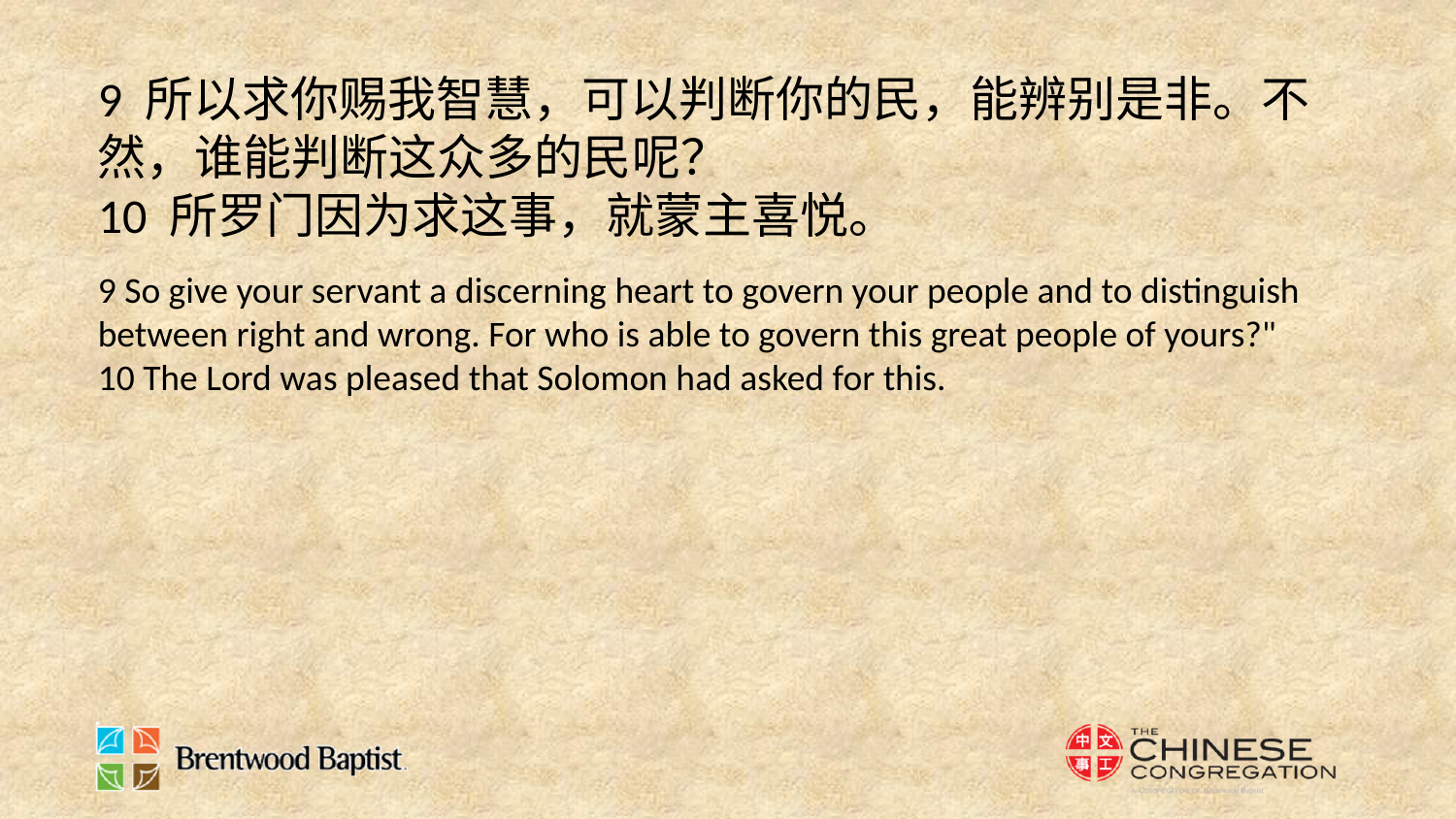

9 所以求你赐我智慧，可以判断你的民，能辨别是非。不然，谁能判断这众多的民呢？
10 所罗门因为求这事，就蒙主喜悦。

9 So give your servant a discerning heart to govern your people and to distinguish between right and wrong. For who is able to govern this great people of yours?"
10 The Lord was pleased that Solomon had asked for this.